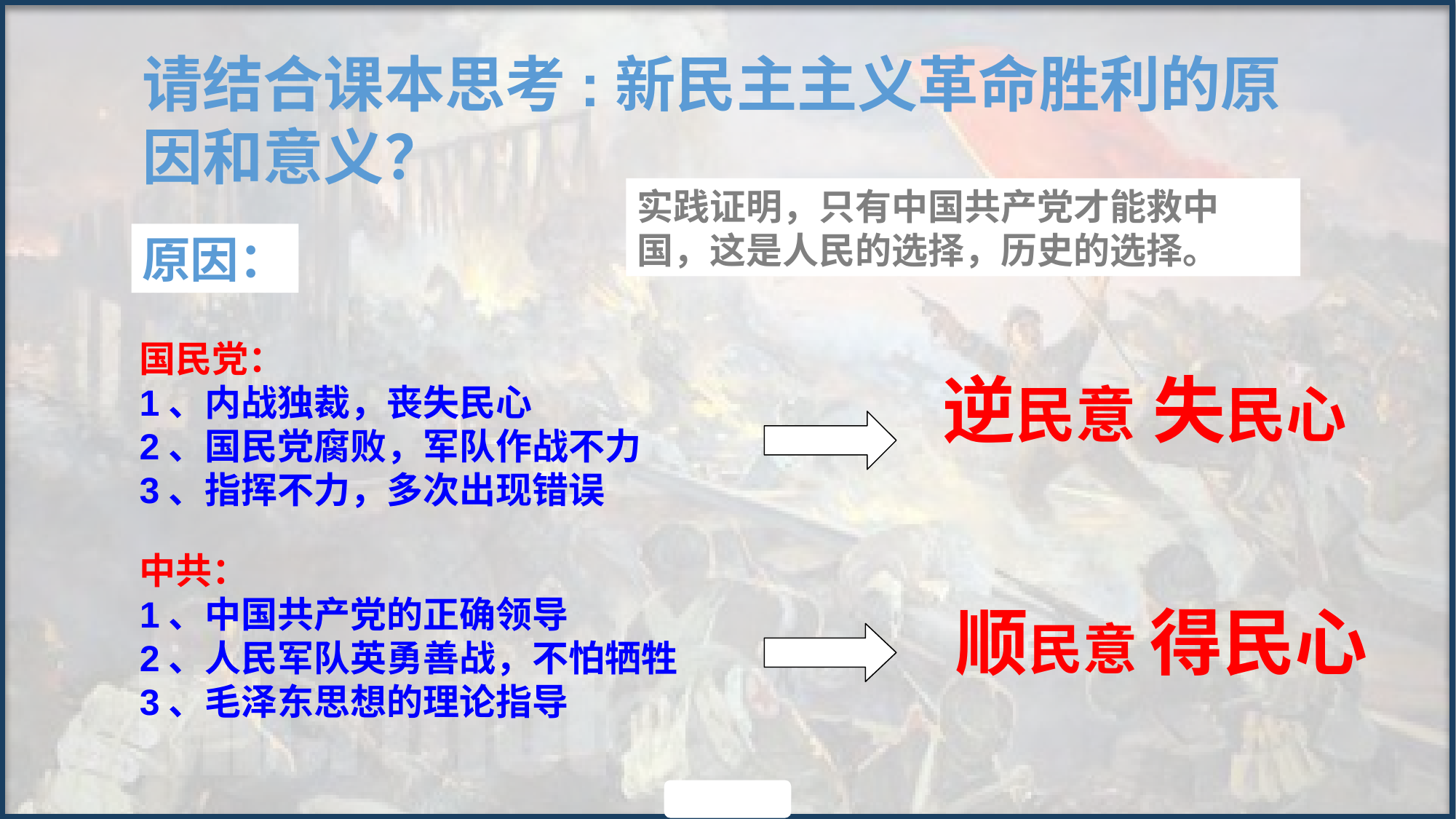

请结合课本思考:新民主主义革命胜利的原因和意义？
实践证明，只有中国共产党才能救中国，这是人民的选择，历史的选择。
原因：
国民党：
1、内战独裁，丧失民心
2、国民党腐败，军队作战不力
3、指挥不力，多次出现错误

逆民意 失民心

中共：
1、中国共产党的正确领导
2、人民军队英勇善战，不怕牺牲
3、毛泽东思想的理论指导

顺民意 得民心